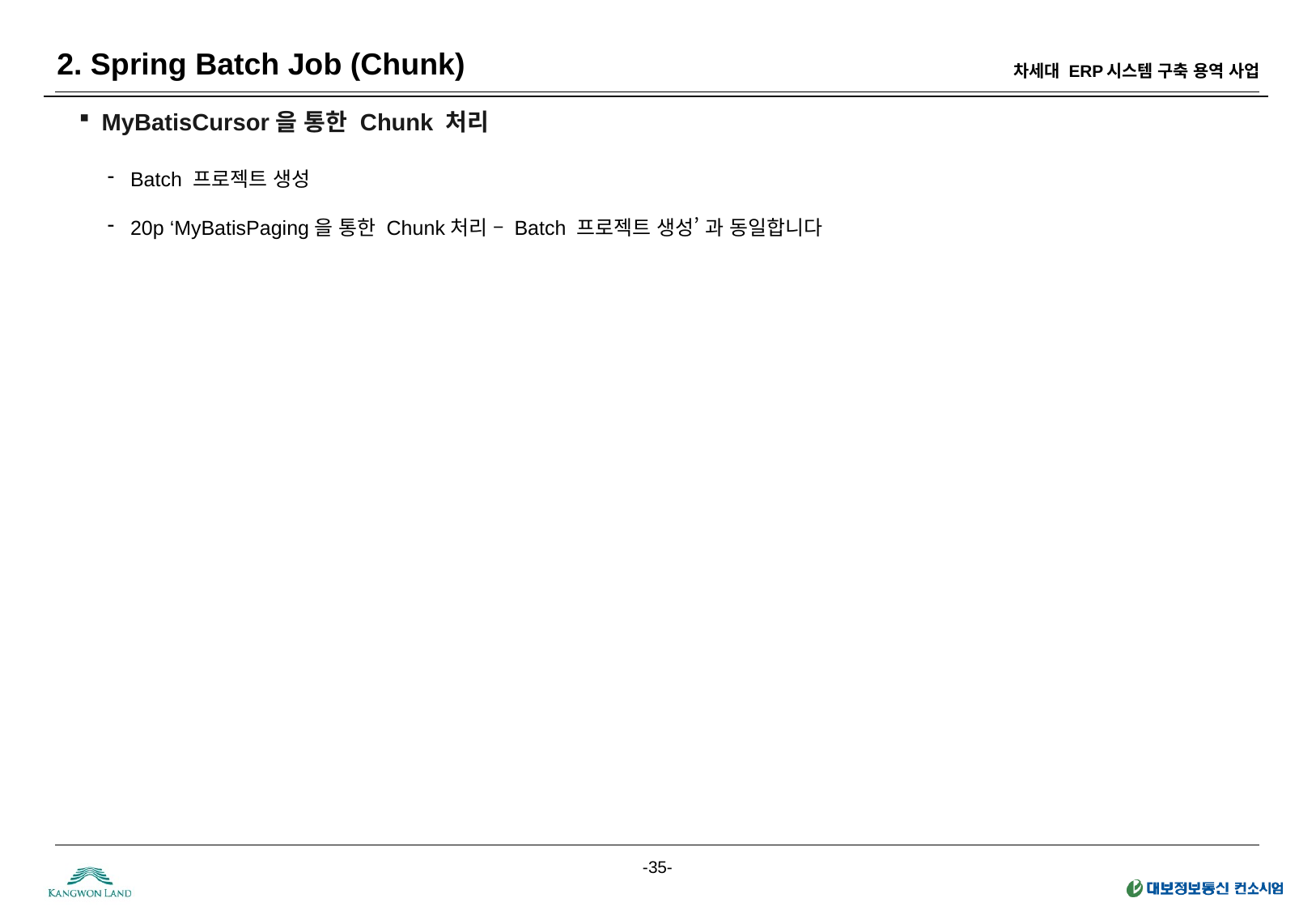

2. Spring Batch Job (Chunk)
MyBatisCursor을 통한 Chunk 처리

Batch 프로젝트 생성
20p ‘MyBatisPaging을 통한 Chunk처리 – Batch 프로젝트 생성’ 과 동일합니다